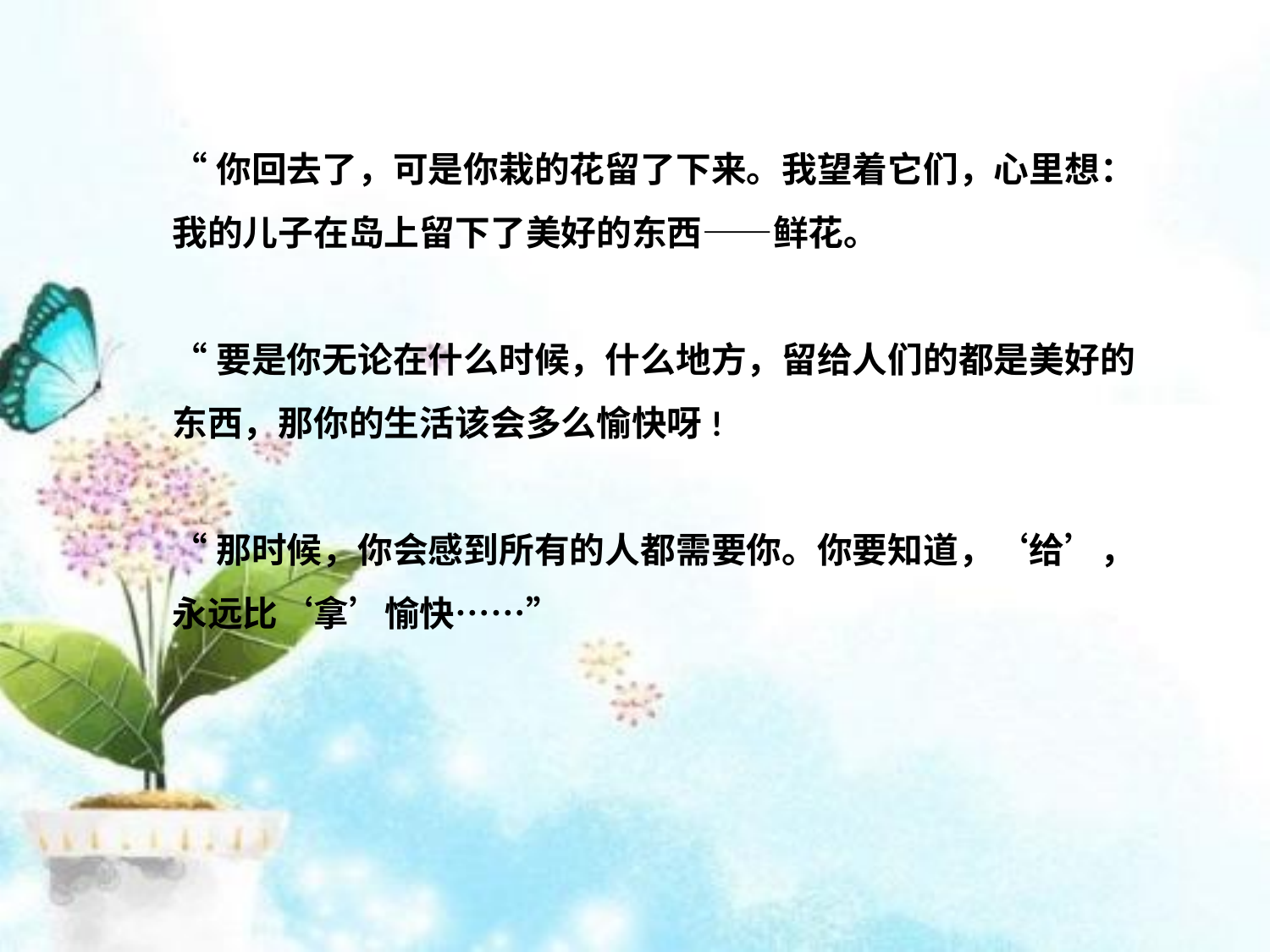

“你回去了，可是你栽的花留了下来。我望着它们，心里想：我的儿子在岛上留下了美好的东西——鲜花。

“要是你无论在什么时候，什么地方，留给人们的都是美好的东西，那你的生活该会多么愉快呀!

“那时候，你会感到所有的人都需要你。你要知道，‘给’，永远比‘拿’愉快……”